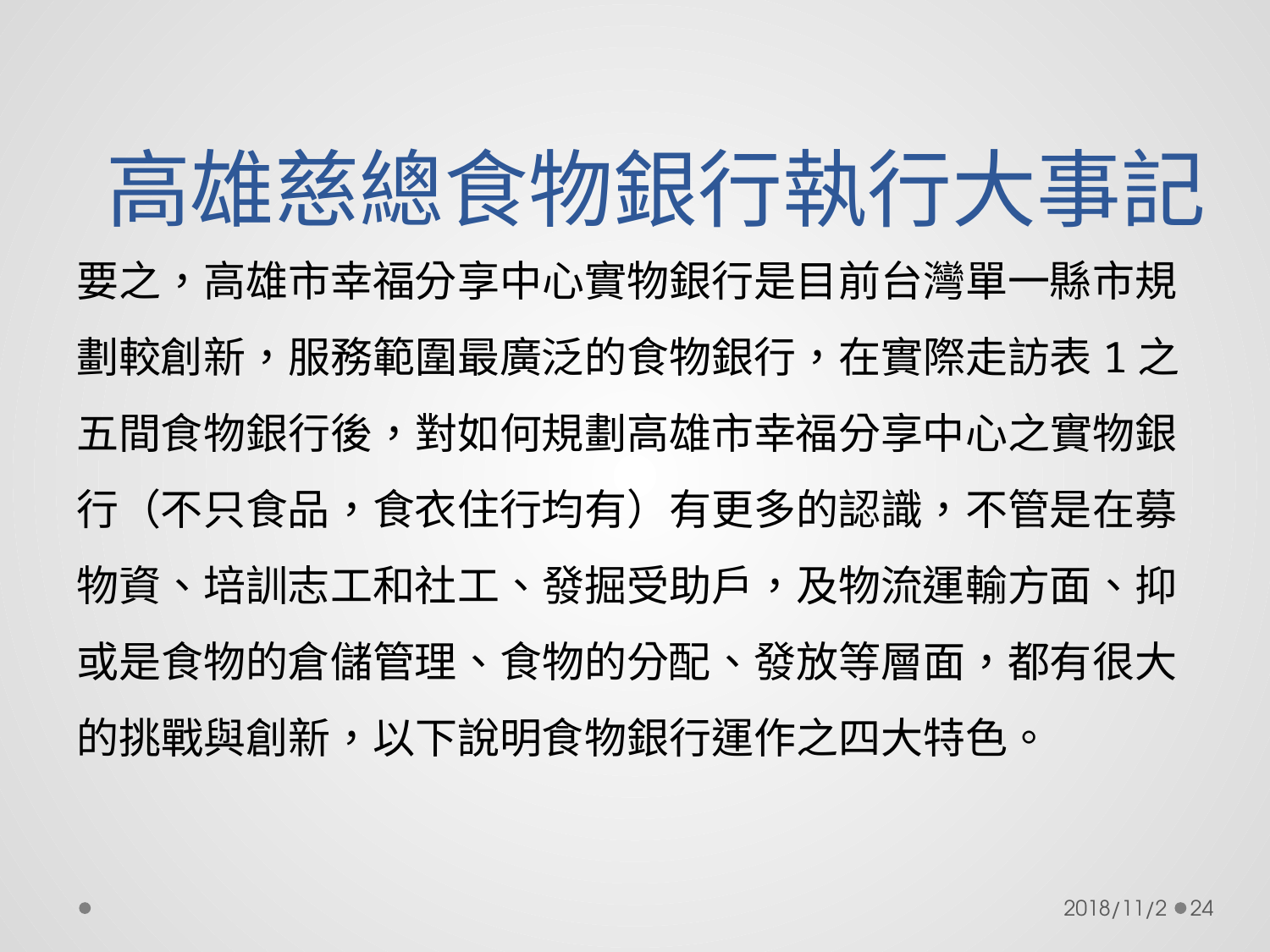

高雄慈總食物銀行執行大事記
要之，高雄市幸福分享中心實物銀行是目前台灣單一縣市規劃較創新，服務範圍最廣泛的食物銀行，在實際走訪表1之五間食物銀行後，對如何規劃高雄市幸福分享中心之實物銀行（不只食品，食衣住行均有）有更多的認識，不管是在募物資、培訓志工和社工、發掘受助戶，及物流運輸方面、抑或是食物的倉儲管理、食物的分配、發放等層面，都有很大的挑戰與創新，以下說明食物銀行運作之四大特色。
2018/11/2
24